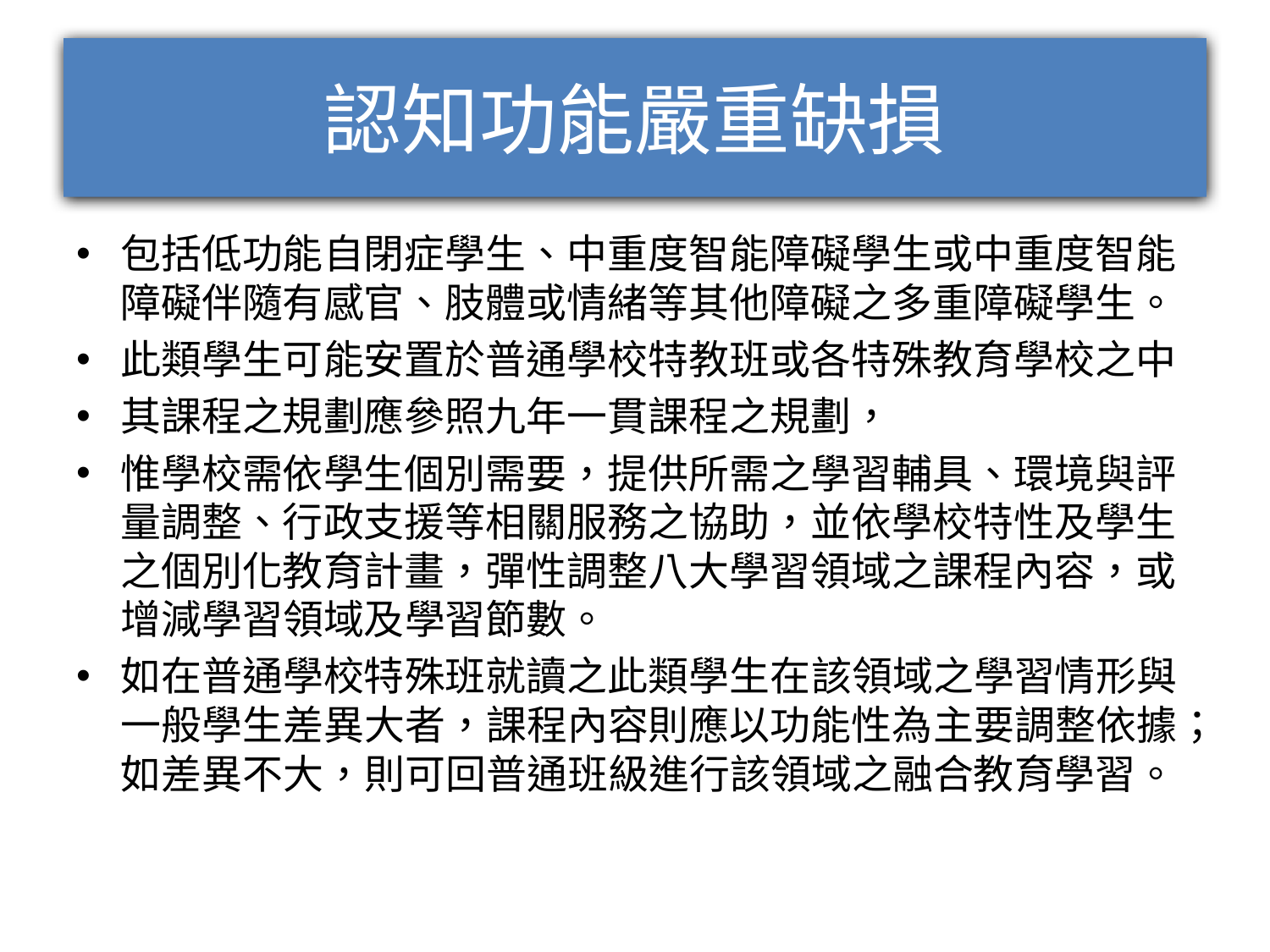

# 認知功能嚴重缺損
包括低功能自閉症學生、中重度智能障礙學生或中重度智能障礙伴隨有感官、肢體或情緒等其他障礙之多重障礙學生。
此類學生可能安置於普通學校特教班或各特殊教育學校之中
其課程之規劃應參照九年一貫課程之規劃，
惟學校需依學生個別需要，提供所需之學習輔具、環境與評量調整、行政支援等相關服務之協助，並依學校特性及學生之個別化教育計畫，彈性調整八大學習領域之課程內容，或增減學習領域及學習節數。
如在普通學校特殊班就讀之此類學生在該領域之學習情形與一般學生差異大者，課程內容則應以功能性為主要調整依據；如差異不大，則可回普通班級進行該領域之融合教育學習。